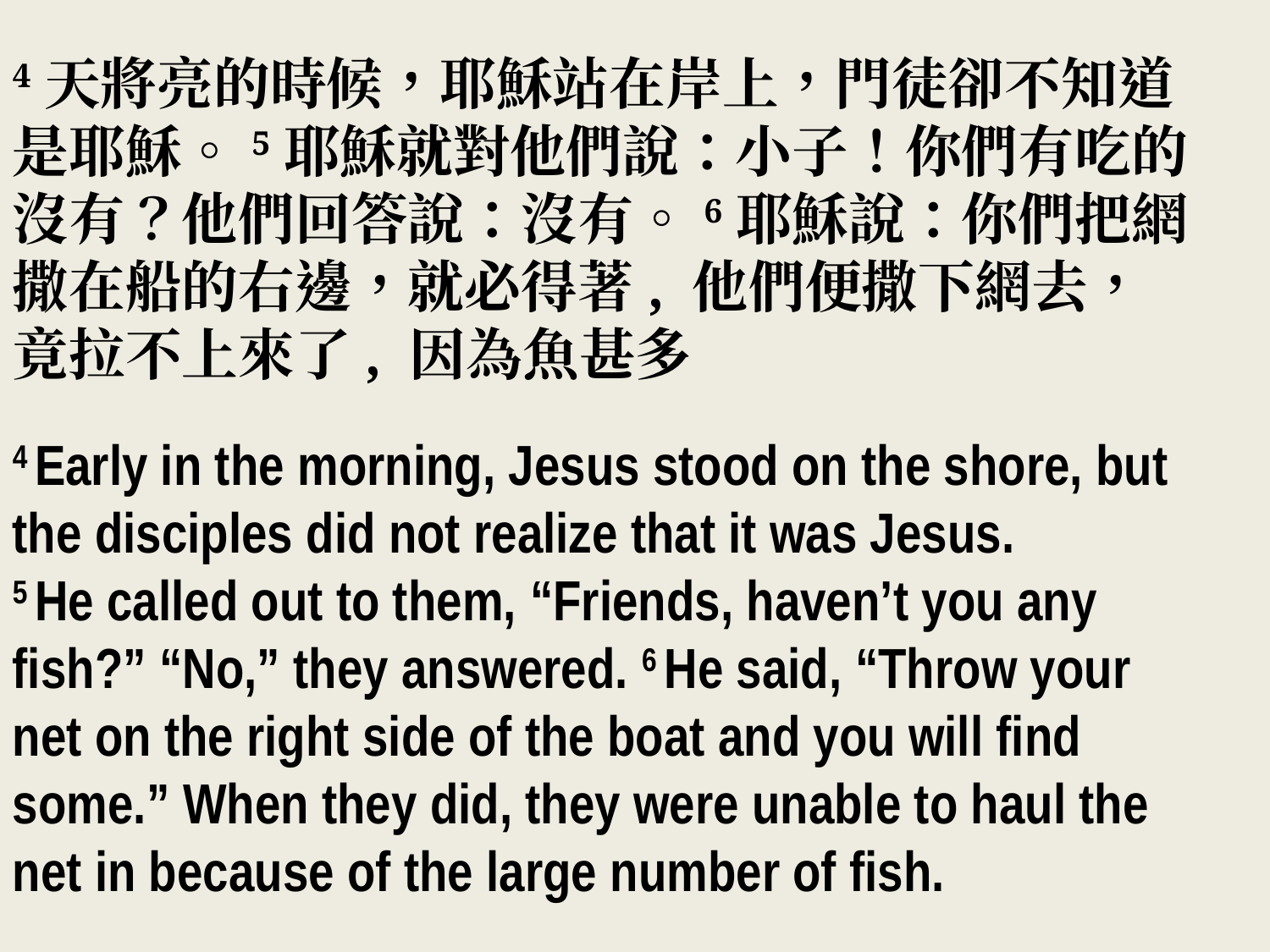

4天將亮的時候，耶穌站在岸上，門徒卻不知道 是耶穌。5耶穌就對他們說：小子！你們有吃的 沒有？他們回答說：沒有。6耶穌說：你們把網 撒在船的右邊，就必得著, 他們便撒下網去，
竟拉不上來了, 因為魚甚多
4 Early in the morning, Jesus stood on the shore, but
the disciples did not realize that it was Jesus.
5 He called out to them, “Friends, haven’t you any
fish?” “No,” they answered. 6 He said, “Throw your
net on the right side of the boat and you will find some.” When they did, they were unable to haul the
net in because of the large number of fish.